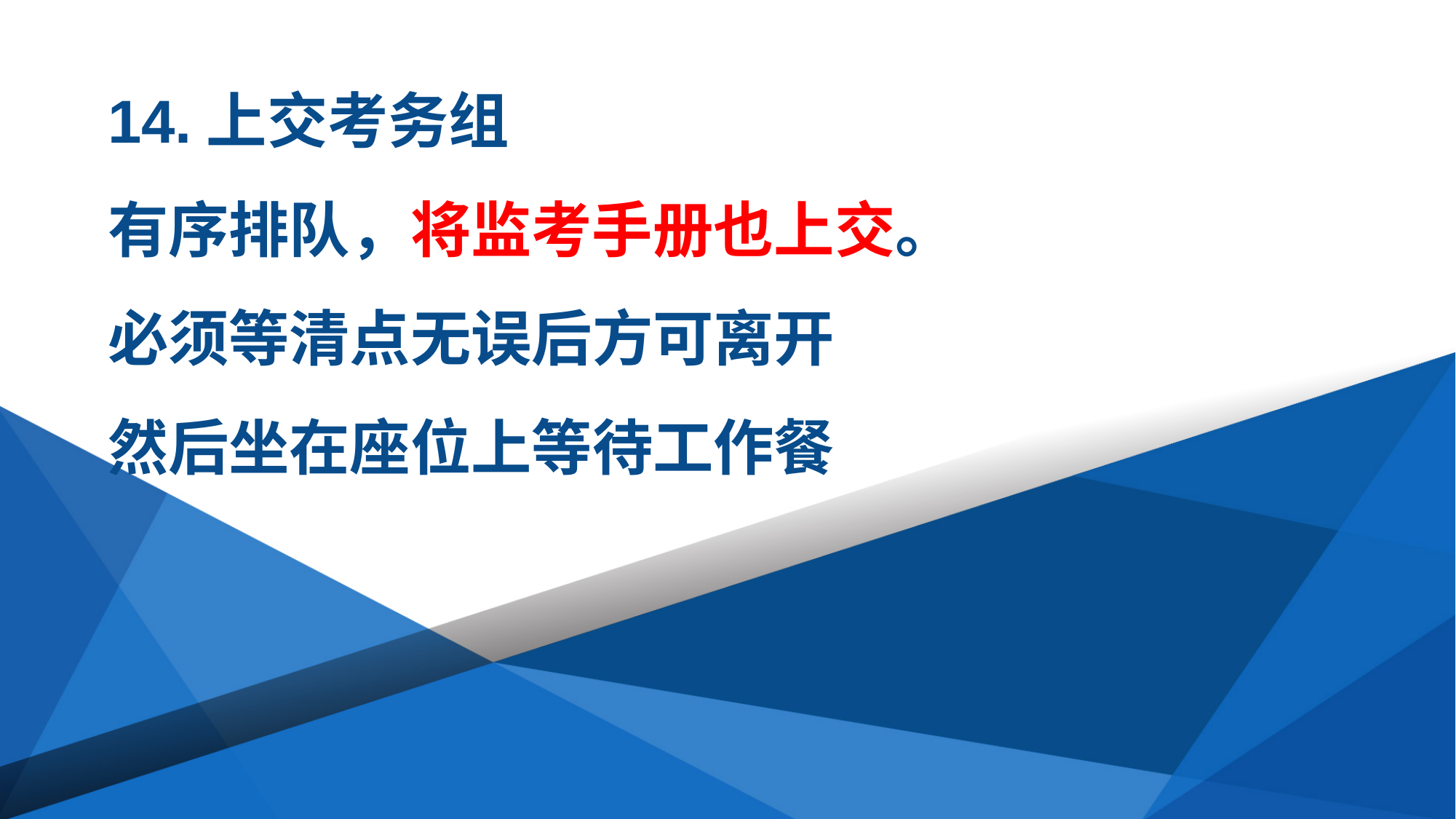

14.上交考务组
有序排队，将监考手册也上交。
必须等清点无误后方可离开
然后坐在座位上等待工作餐